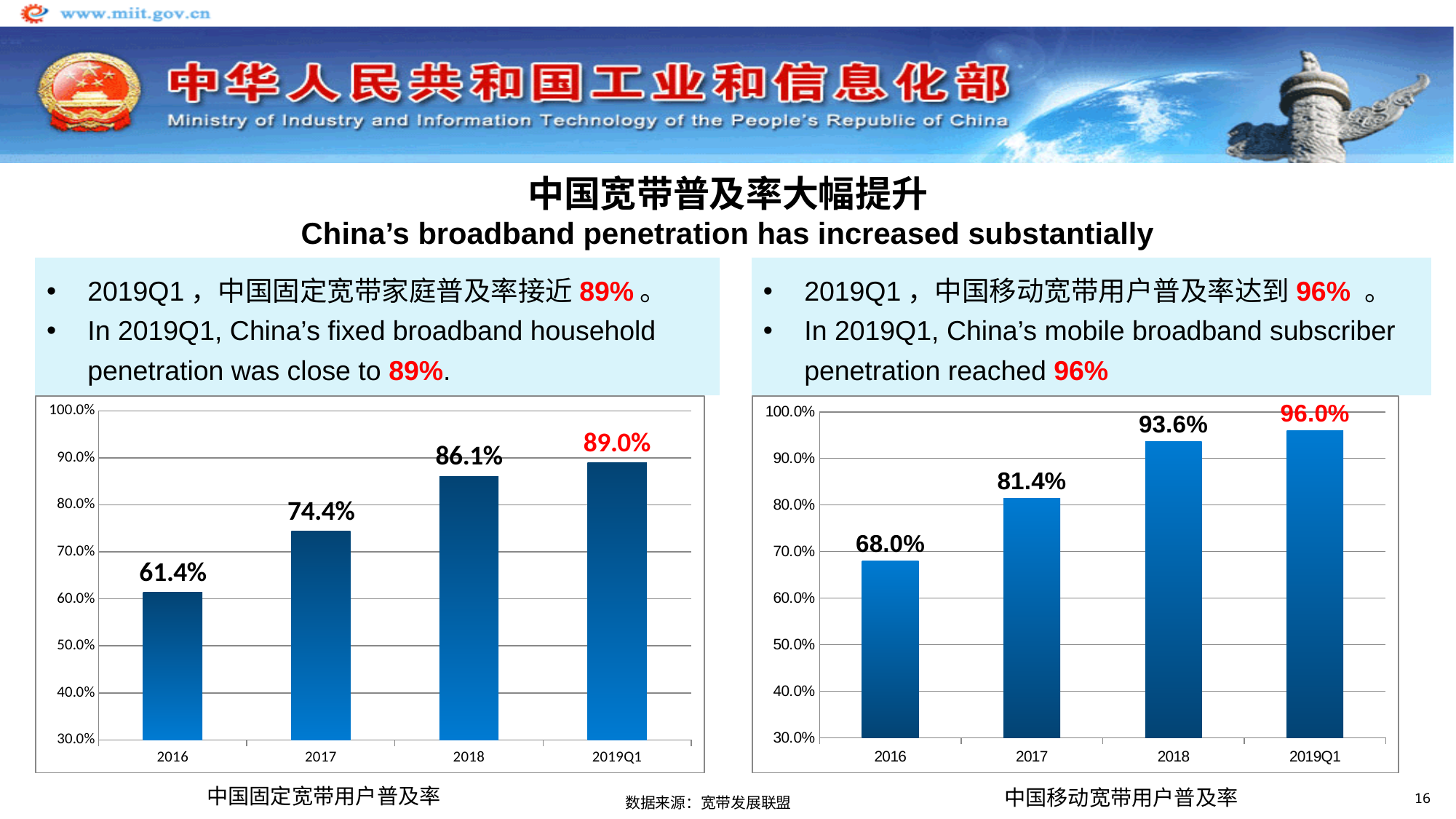

中国宽带普及率大幅提升
China’s broadband penetration has increased substantially
2019Q1，中国固定宽带家庭普及率接近89%。
In 2019Q1, China’s fixed broadband household penetration was close to 89%.
2019Q1，中国移动宽带用户普及率达到96% 。
In 2019Q1, China’s mobile broadband subscriber penetration reached 96%

### Chart

| Category |  |
|---|---|
| 2016 | 0.68 |
| 2017 | 0.814 |
| 2018 | 0.936 |
| 2019Q1 | 0.96 |

### Chart

| Category |  |
|---|---|
| 2016 | 0.614 |
| 2017 | 0.744 |
| 2018 | 0.861 |
| 2019Q1 | 0.89 |
         中国固定宽带用户普及率
         中国移动宽带用户普及率
数据来源：宽带发展联盟